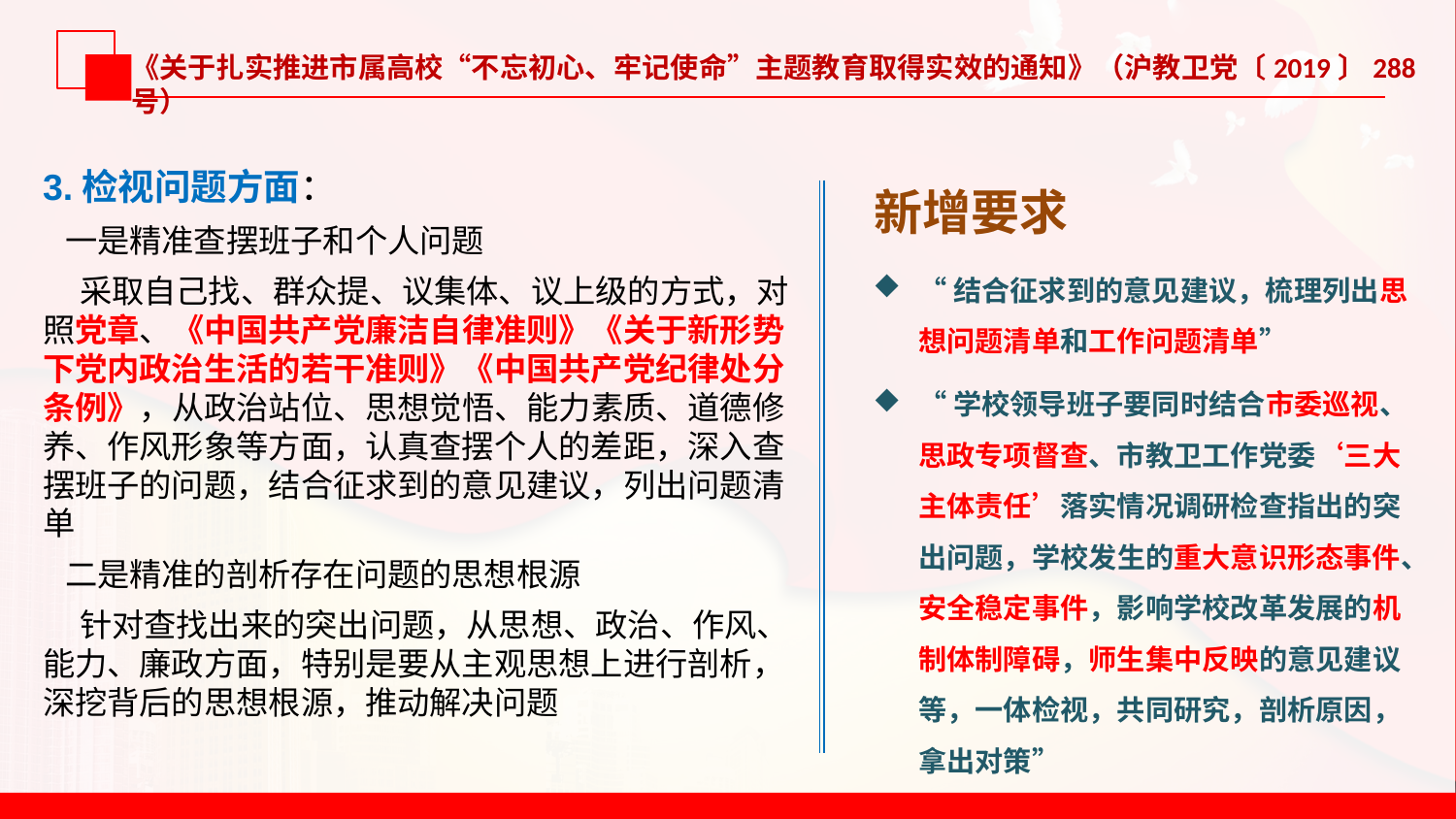

《关于扎实推进市属高校“不忘初心、牢记使命”主题教育取得实效的通知》（沪教卫党〔2019〕288号）
新增要求
3.检视问题方面：
  一是精准查摆班子和个人问题
    采取自己找、群众提、议集体、议上级的方式，对照党章、《中国共产党廉洁自律准则》《关于新形势下党内政治生活的若干准则》《中国共产党纪律处分条例》，从政治站位、思想觉悟、能力素质、道德修养、作风形象等方面，认真查摆个人的差距，深入查摆班子的问题，结合征求到的意见建议，列出问题清单
  二是精准的剖析存在问题的思想根源
    针对查找出来的突出问题，从思想、政治、作风、能力、廉政方面，特别是要从主观思想上进行剖析，深挖背后的思想根源，推动解决问题
“结合征求到的意见建议，梳理列出思想问题清单和工作问题清单”
“学校领导班子要同时结合市委巡视、思政专项督查、市教卫工作党委‘三大主体责任’落实情况调研检查指出的突出问题，学校发生的重大意识形态事件、安全稳定事件，影响学校改革发展的机制体制障碍，师生集中反映的意见建议等，一体检视，共同研究，剖析原因，拿出对策”